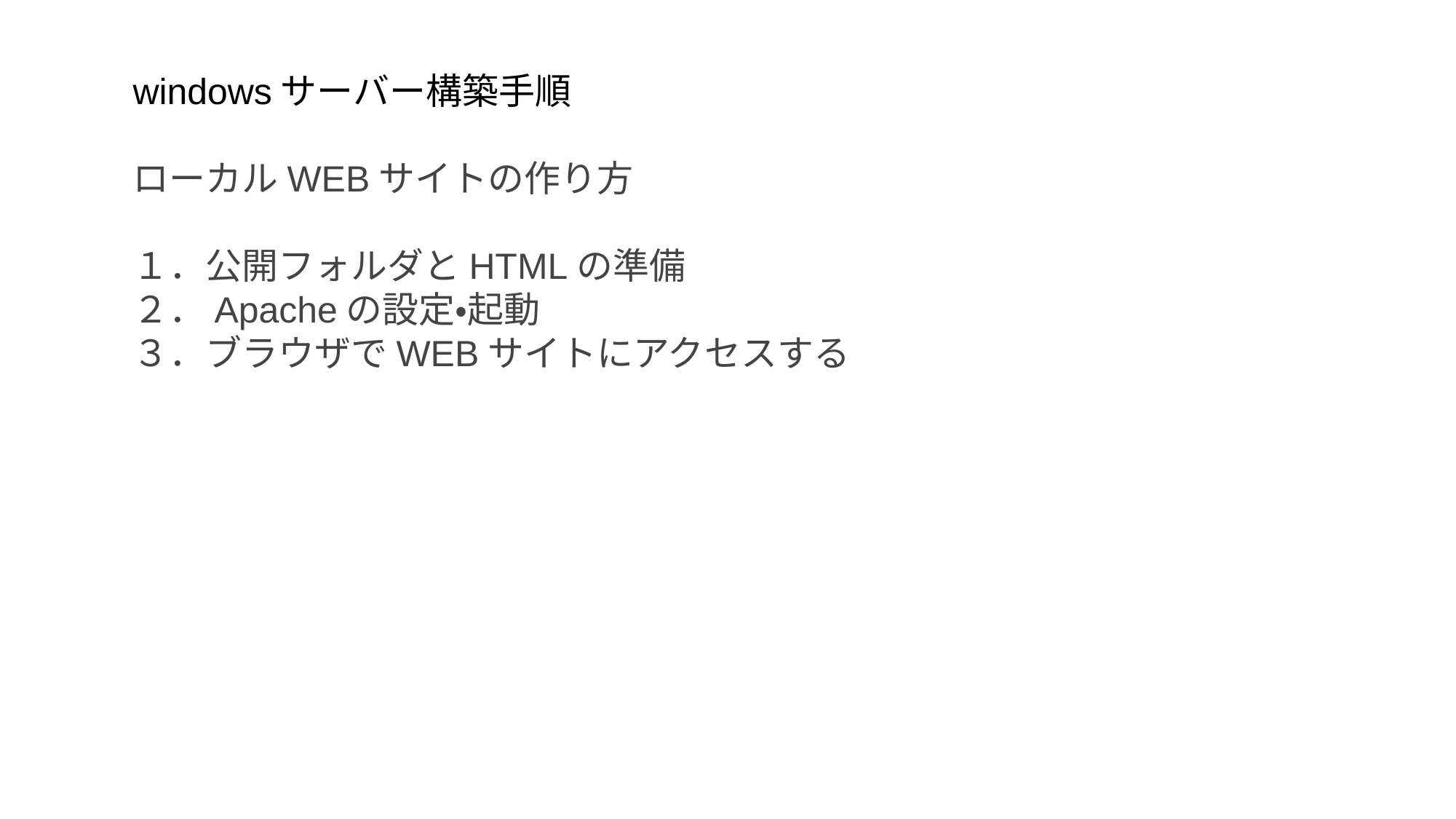

windowsサーバー構築手順

ローカルWEBサイトの作り方

１．公開フォルダとHTMLの準備
２．Apacheの設定・起動
３．ブラウザでWEBサイトにアクセスする